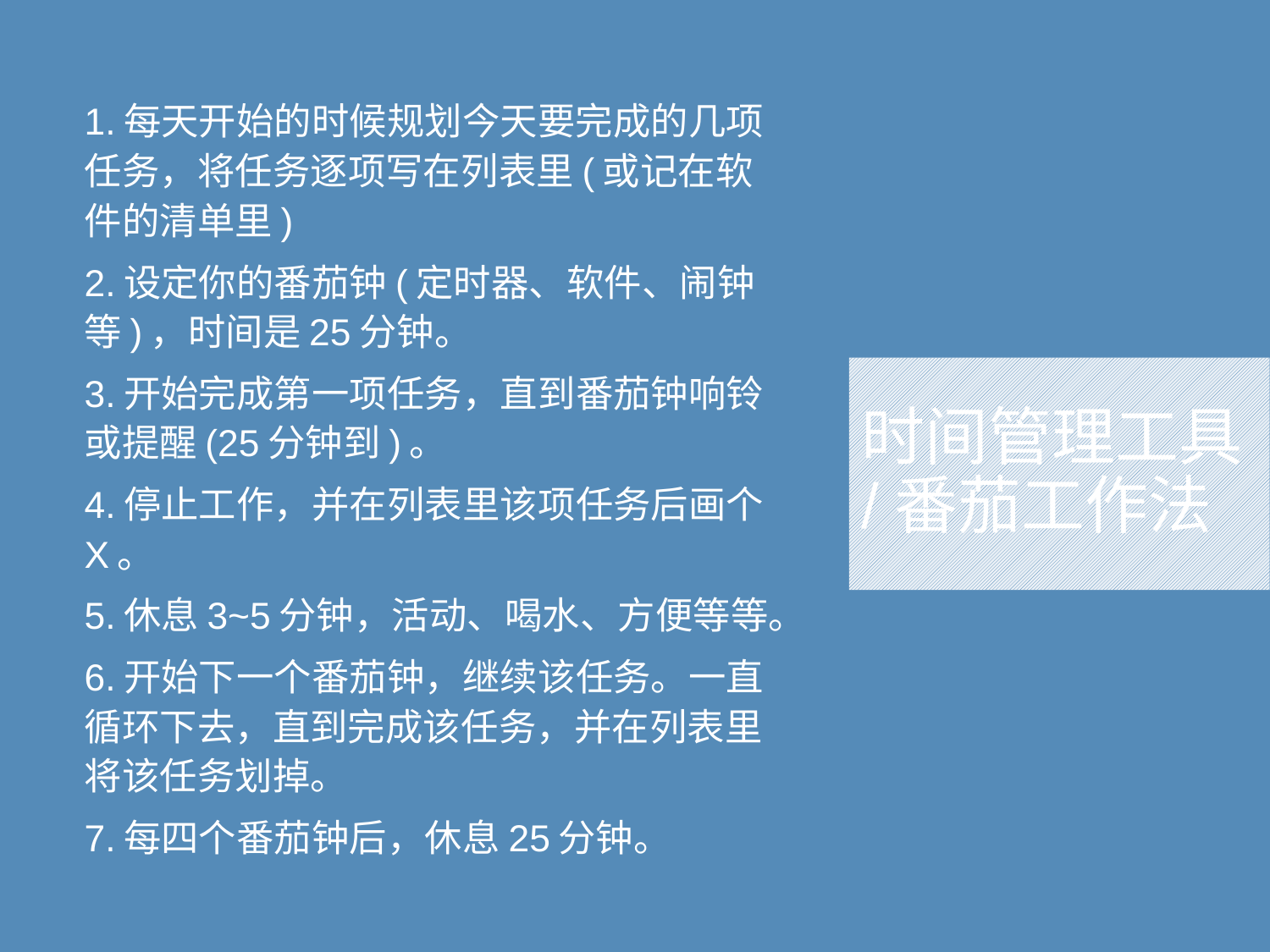

1.每天开始的时候规划今天要完成的几项任务，将任务逐项写在列表里(或记在软件的清单里)
2.设定你的番茄钟(定时器、软件、闹钟等)，时间是25分钟。
3.开始完成第一项任务，直到番茄钟响铃或提醒(25分钟到)。
4.停止工作，并在列表里该项任务后画个X。
5.休息3~5分钟，活动、喝水、方便等等。
6.开始下一个番茄钟，继续该任务。一直循环下去，直到完成该任务，并在列表里将该任务划掉。
7.每四个番茄钟后，休息25分钟。
# 时间管理工具/番茄工作法